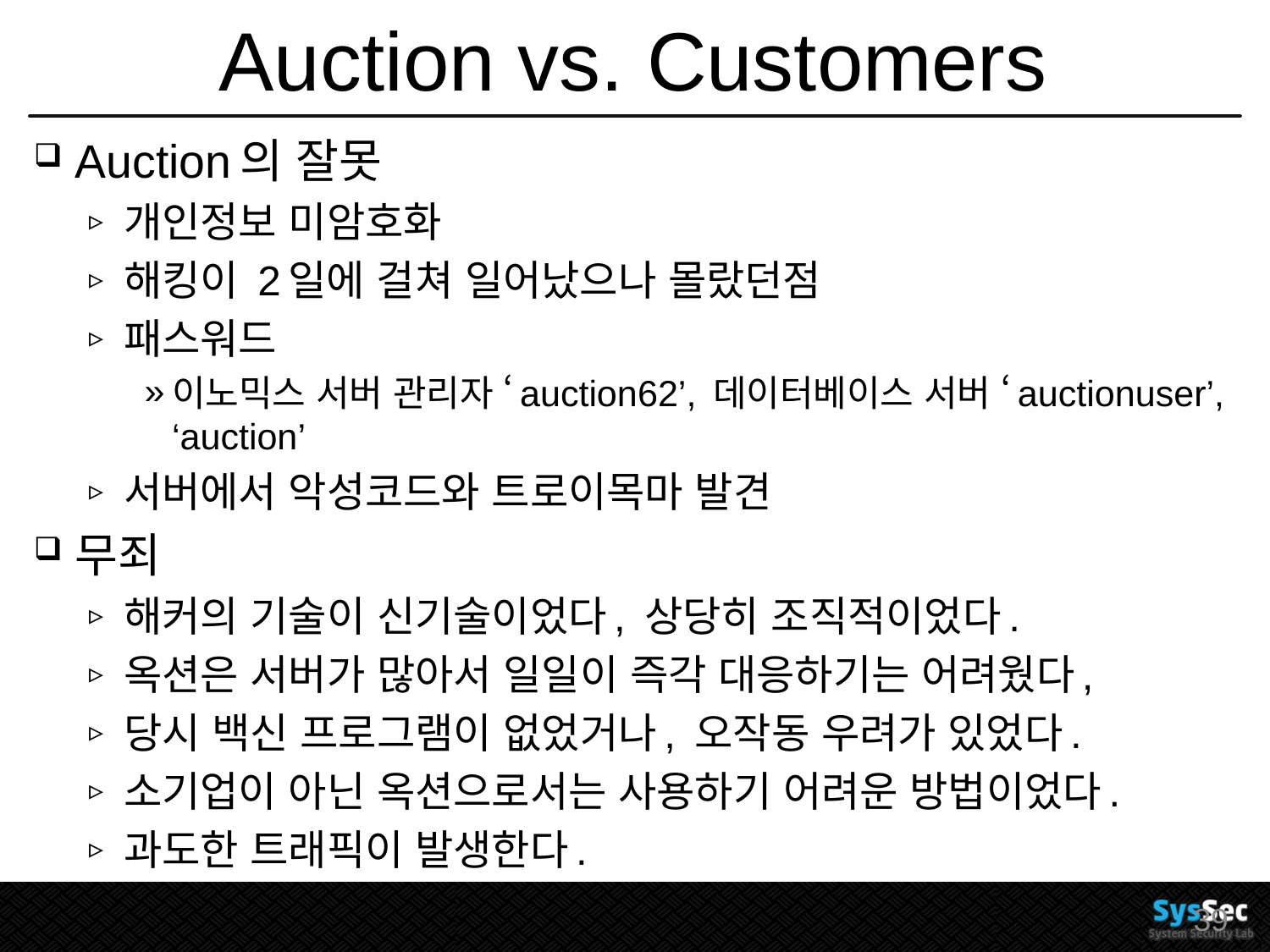

# Auction vs. Customers
Auction의 잘못
개인정보 미암호화
해킹이 2일에 걸쳐 일어났으나 몰랐던점
패스워드
이노믹스 서버 관리자 ‘auction62’, 데이터베이스 서버 ‘auctionuser’, ‘auction’
서버에서 악성코드와 트로이목마 발견
무죄
해커의 기술이 신기술이었다, 상당히 조직적이었다.
옥션은 서버가 많아서 일일이 즉각 대응하기는 어려웠다,
당시 백신 프로그램이 없었거나, 오작동 우려가 있었다.
소기업이 아닌 옥션으로서는 사용하기 어려운 방법이었다.
과도한 트래픽이 발생한다.
39